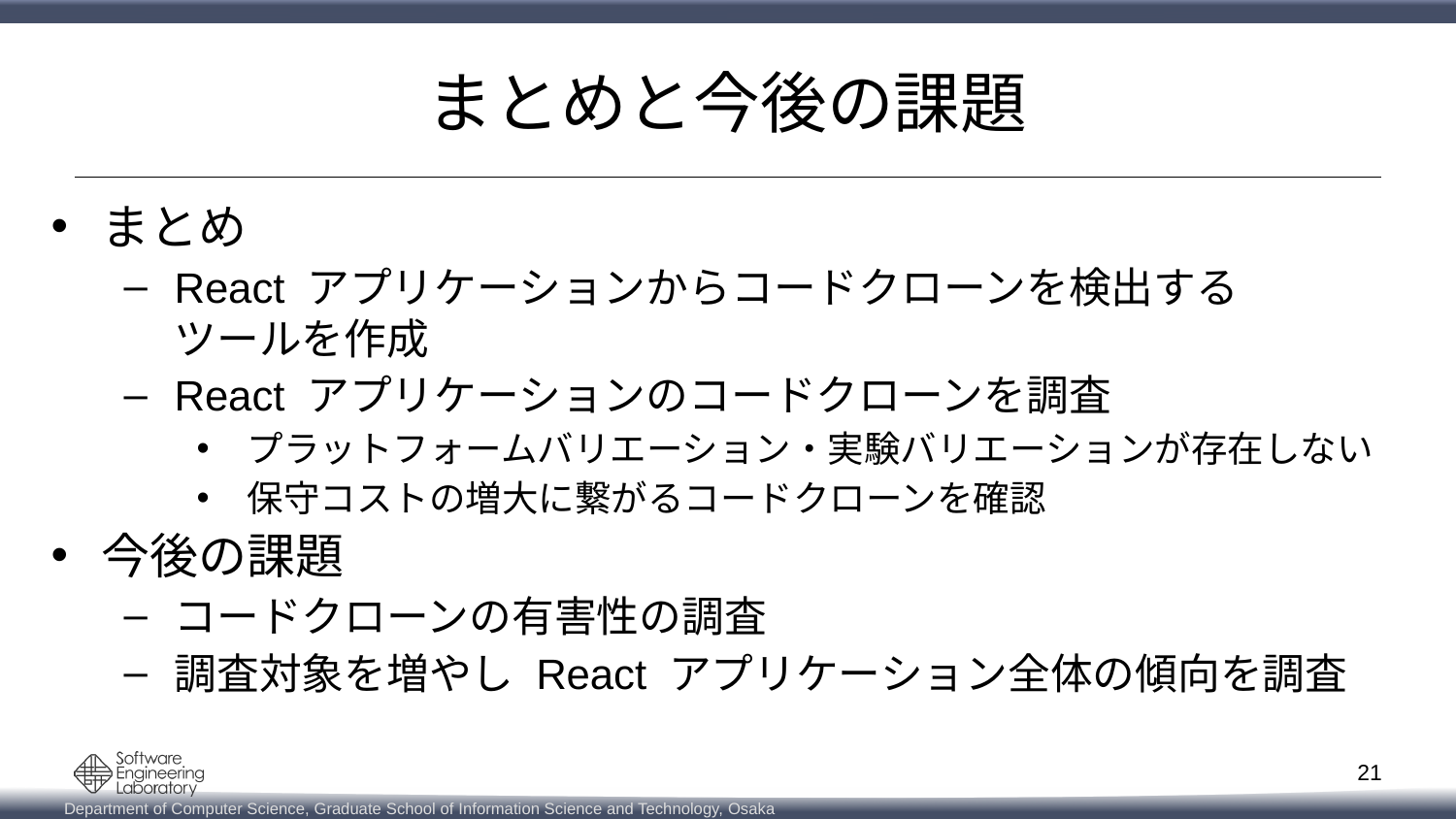

# まとめと今後の課題
まとめ
React アプリケーションからコードクローンを検出する
ツールを作成
React アプリケーションのコードクローンを調査
プラットフォームバリエーション・実験バリエーションが存在しない
保守コストの増大に繋がるコードクローンを確認
今後の課題
コードクローンの有害性の調査
調査対象を増やし React アプリケーション全体の傾向を調査

21